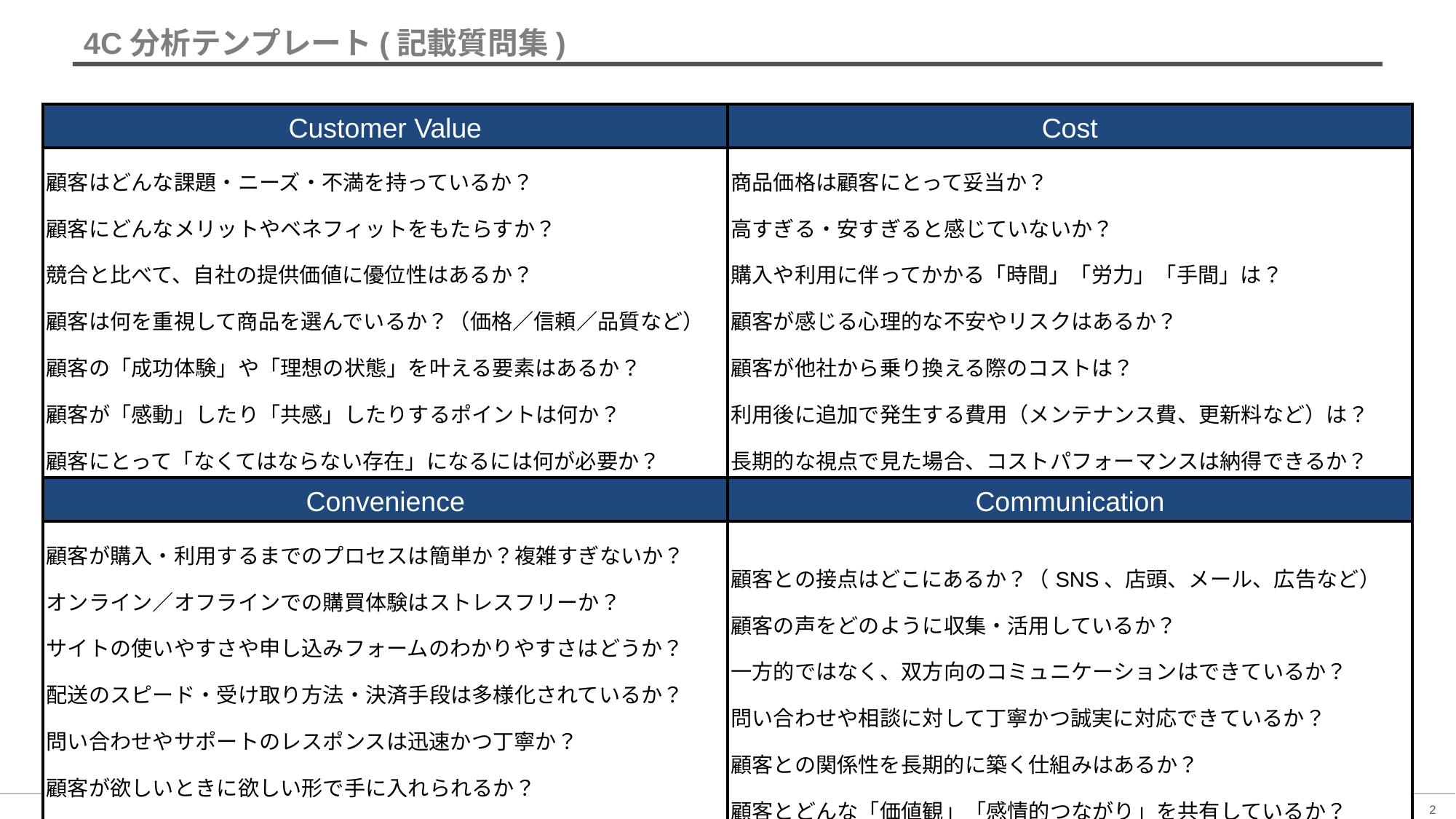

# 4C分析テンプレート(記載質問集)
| Customer Value | Cost |
| --- | --- |
| 顧客はどんな課題・ニーズ・不満を持っているか？ 顧客にどんなメリットやベネフィットをもたらすか？ 競合と比べて、自社の提供価値に優位性はあるか？ 顧客は何を重視して商品を選んでいるか？（価格／信頼／品質など） 顧客の「成功体験」や「理想の状態」を叶える要素はあるか？ 顧客が「感動」したり「共感」したりするポイントは何か？ 顧客にとって「なくてはならない存在」になるには何が必要か？ | 商品価格は顧客にとって妥当か？ 高すぎる・安すぎると感じていないか？ 購入や利用に伴ってかかる「時間」「労力」「手間」は？ 顧客が感じる心理的な不安やリスクはあるか？ 顧客が他社から乗り換える際のコストは？ 利用後に追加で発生する費用（メンテナンス費、更新料など）は？ 長期的な視点で見た場合、コストパフォーマンスは納得できるか？ |
| Convenience | Communication |
| 顧客が購入・利用するまでのプロセスは簡単か？複雑すぎないか？ オンライン／オフラインでの購買体験はストレスフリーか？ サイトの使いやすさや申し込みフォームのわかりやすさはどうか？ 配送のスピード・受け取り方法・決済手段は多様化されているか？ 問い合わせやサポートのレスポンスは迅速かつ丁寧か？ 顧客が欲しいときに欲しい形で手に入れられるか？ スマホ対応・アプリなど最新の利便性は取り入れているか？ | 顧客との接点はどこにあるか？（SNS、店頭、メール、広告など） 顧客の声をどのように収集・活用しているか？ 一方的ではなく、双方向のコミュニケーションはできているか？ 問い合わせや相談に対して丁寧かつ誠実に対応できているか？ 顧客との関係性を長期的に築く仕組みはあるか？ 顧客とどんな「価値観」「感情的つながり」を共有しているか？ |